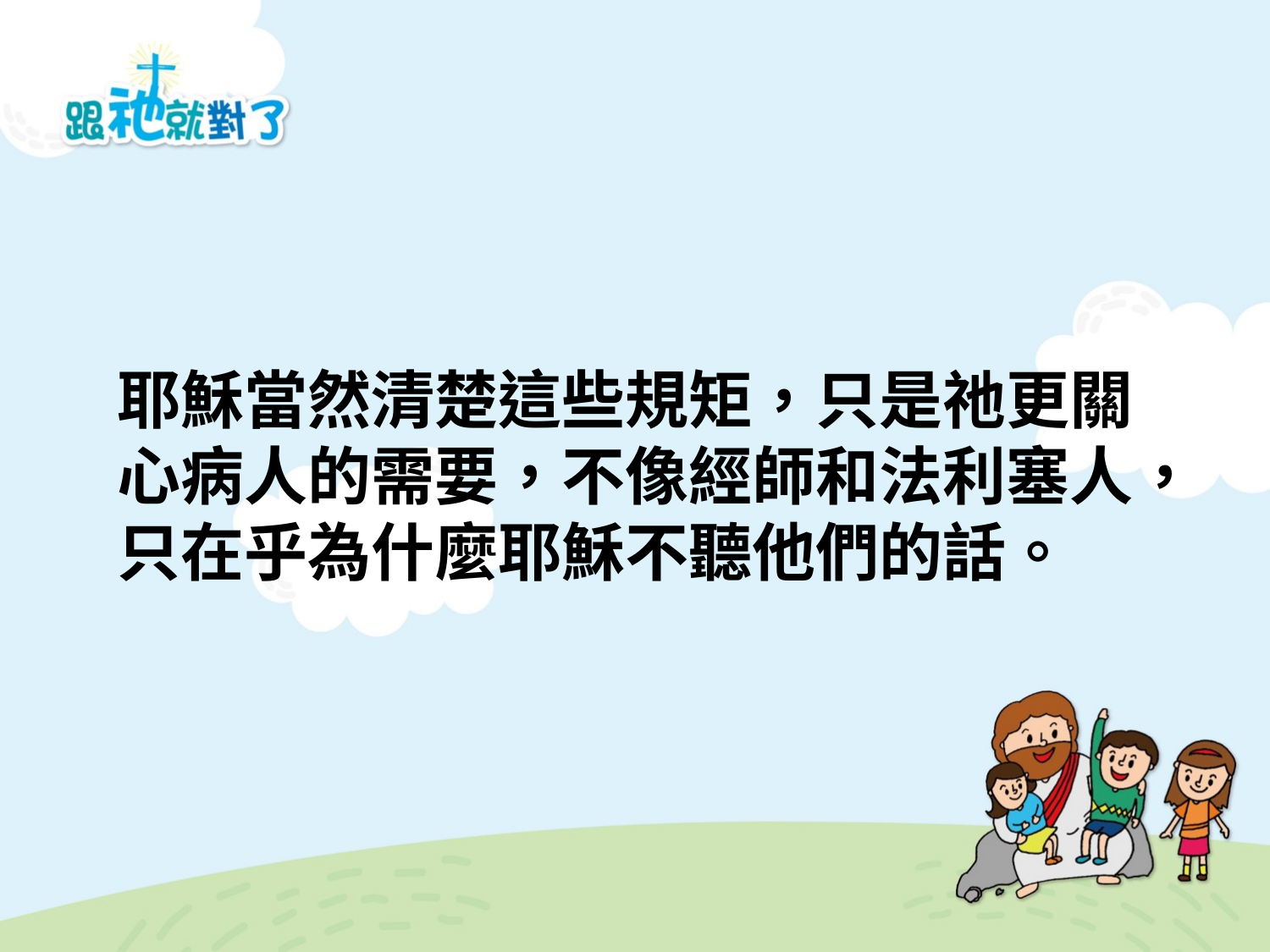

耶穌當然清楚這些規矩，只是祂更關心病人的需要，不像經師和法利塞人，只在乎為什麼耶穌不聽他們的話。